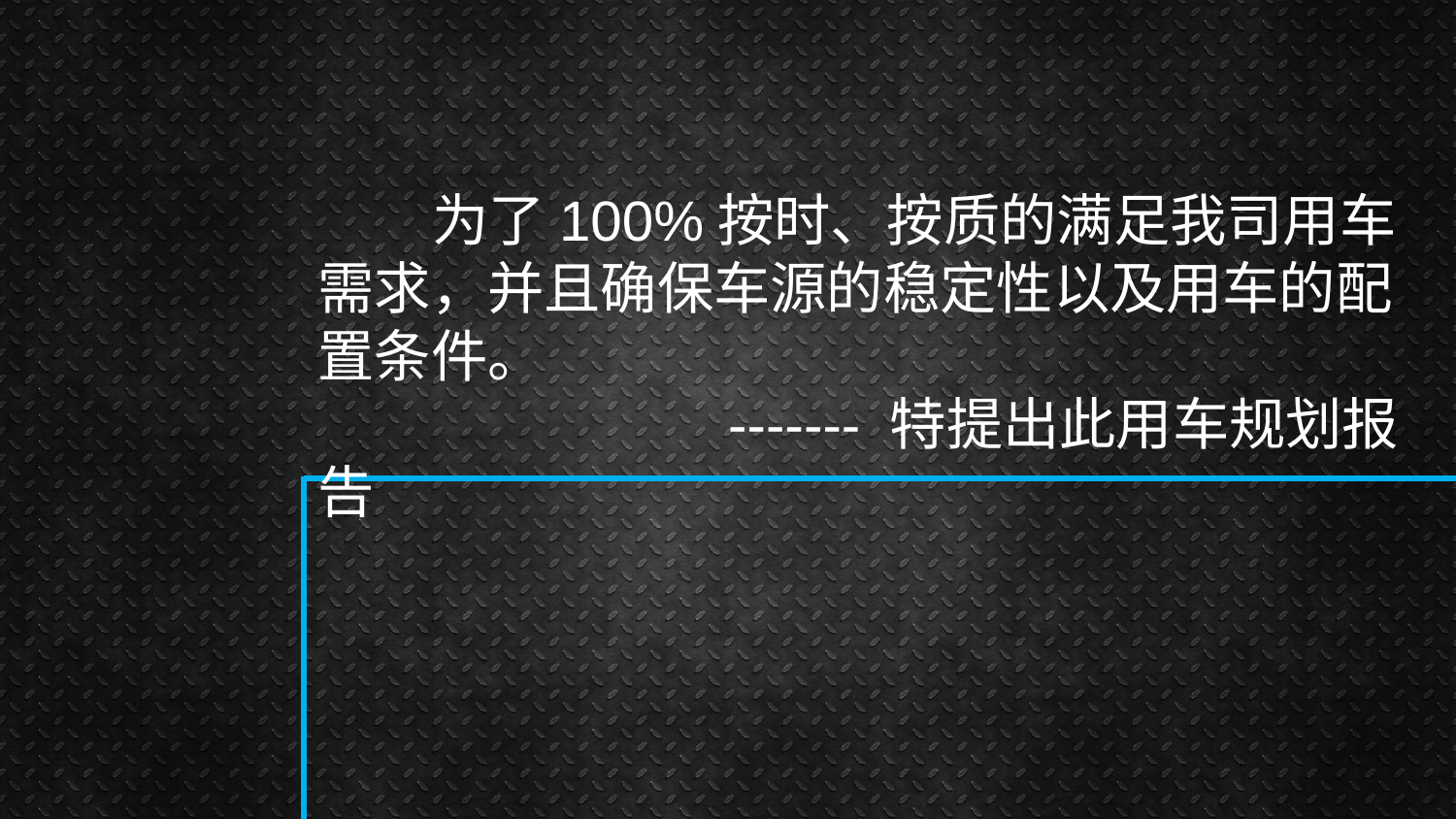

为了100%按时、按质的满足我司用车需求，并且确保车源的稳定性以及用车的配置条件。
                          ------- 特提出此用车规划报告